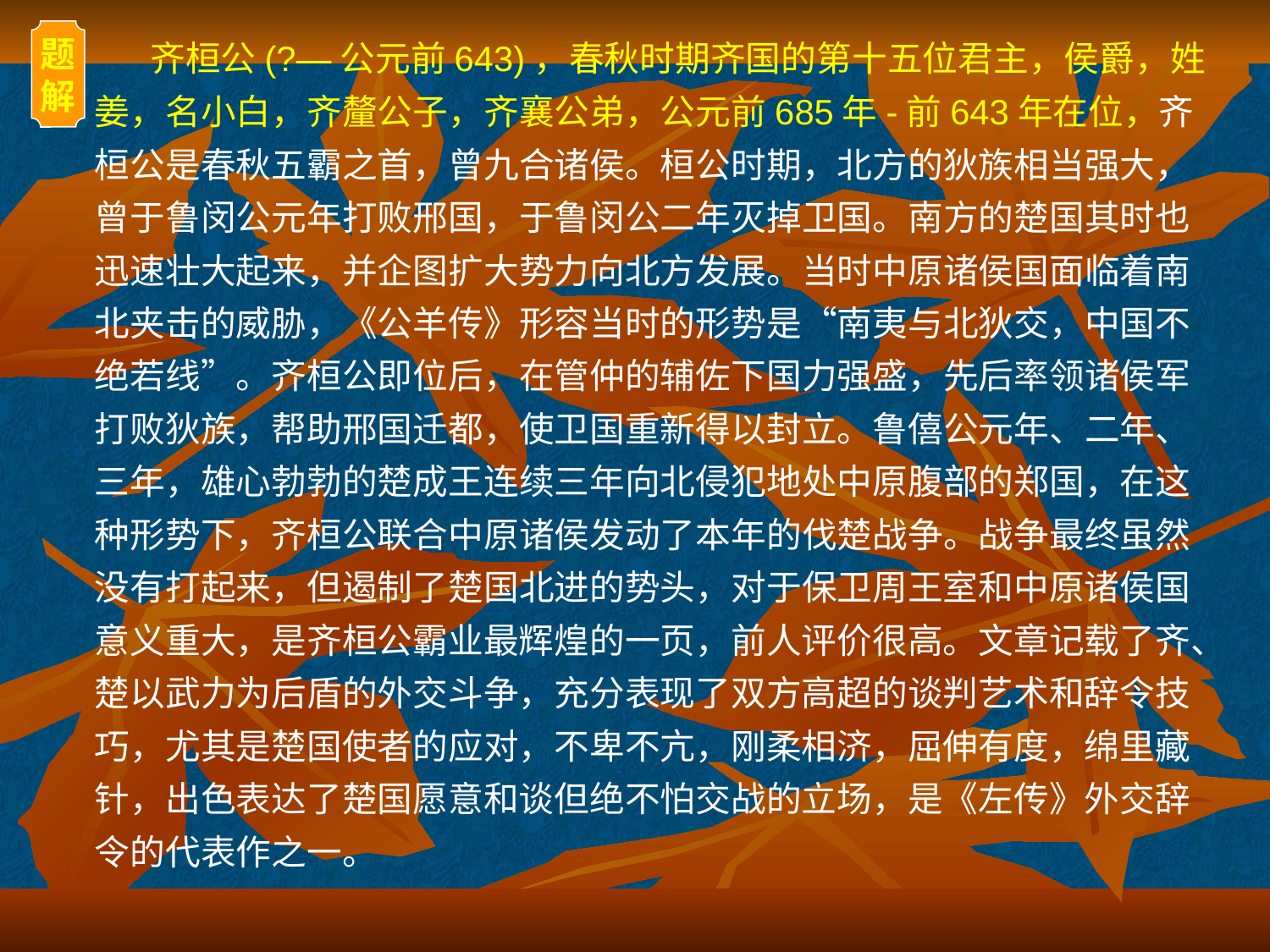

题
解
   　　齐桓公(?—公元前643)，春秋时期齐国的第十五位君主，侯爵，姓姜，名小白，齐釐公子，齐襄公弟，公元前685年-前643年在位，齐桓公是春秋五霸之首，曾九合诸侯。桓公时期，北方的狄族相当强大，曾于鲁闵公元年打败邢国，于鲁闵公二年灭掉卫国。南方的楚国其时也迅速壮大起来，并企图扩大势力向北方发展。当时中原诸侯国面临着南北夹击的威胁，《公羊传》形容当时的形势是“南夷与北狄交，中国不绝若线”。齐桓公即位后，在管仲的辅佐下国力强盛，先后率领诸侯军打败狄族，帮助邢国迁都，使卫国重新得以封立。鲁僖公元年、二年、三年，雄心勃勃的楚成王连续三年向北侵犯地处中原腹部的郑国，在这种形势下，齐桓公联合中原诸侯发动了本年的伐楚战争。战争最终虽然没有打起来，但遏制了楚国北进的势头，对于保卫周王室和中原诸侯国意义重大，是齐桓公霸业最辉煌的一页，前人评价很高。文章记载了齐、楚以武力为后盾的外交斗争，充分表现了双方高超的谈判艺术和辞令技巧，尤其是楚国使者的应对，不卑不亢，刚柔相济，屈伸有度，绵里藏针，出色表达了楚国愿意和谈但绝不怕交战的立场，是《左传》外交辞令的代表作之一。